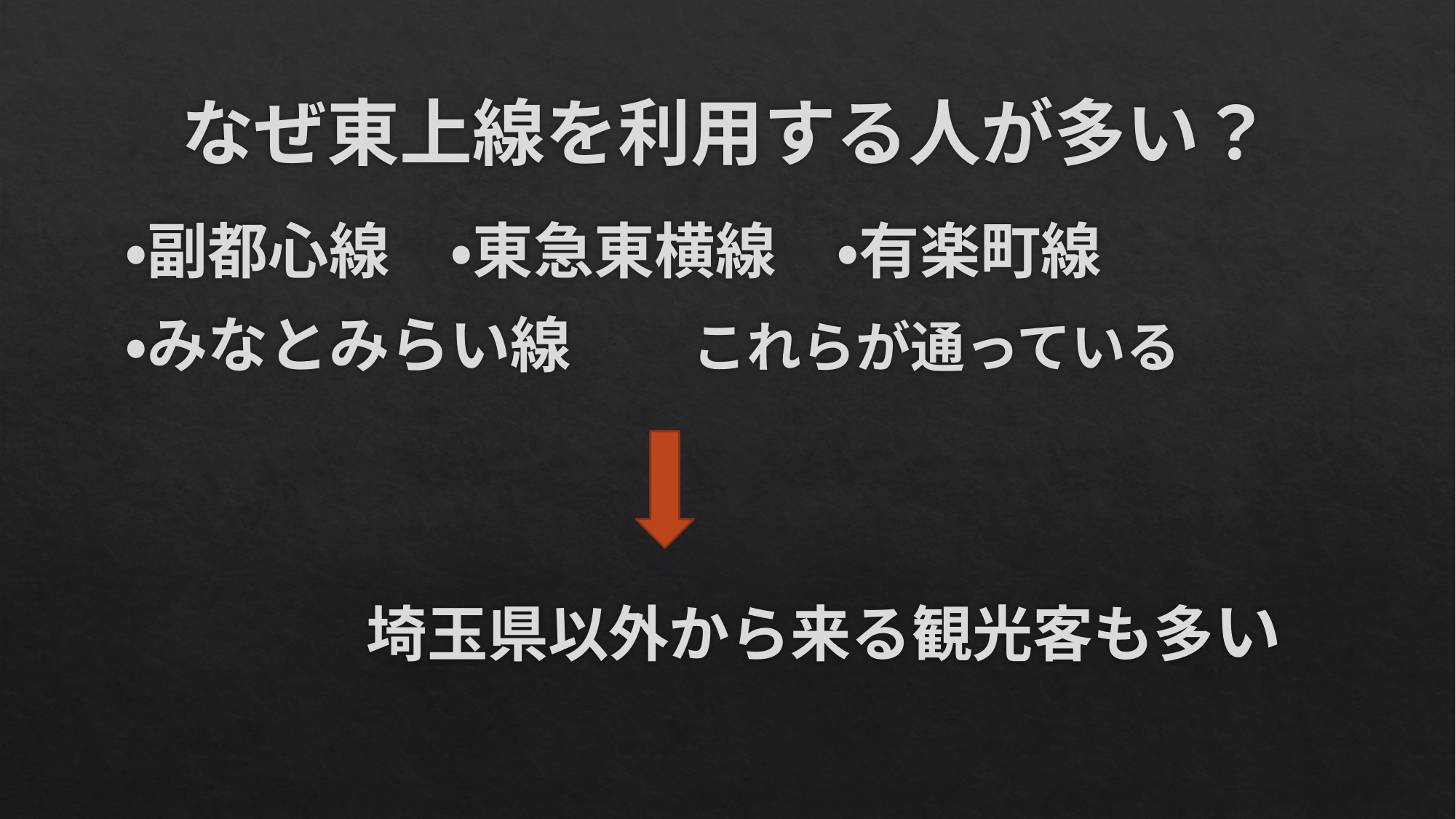

# なぜ東上線を利用する人が多い？
・副都心線　・東急東横線　・有楽町線
・みなとみらい線　　これらが通っている

　　　　埼玉県以外から来る観光客も多い